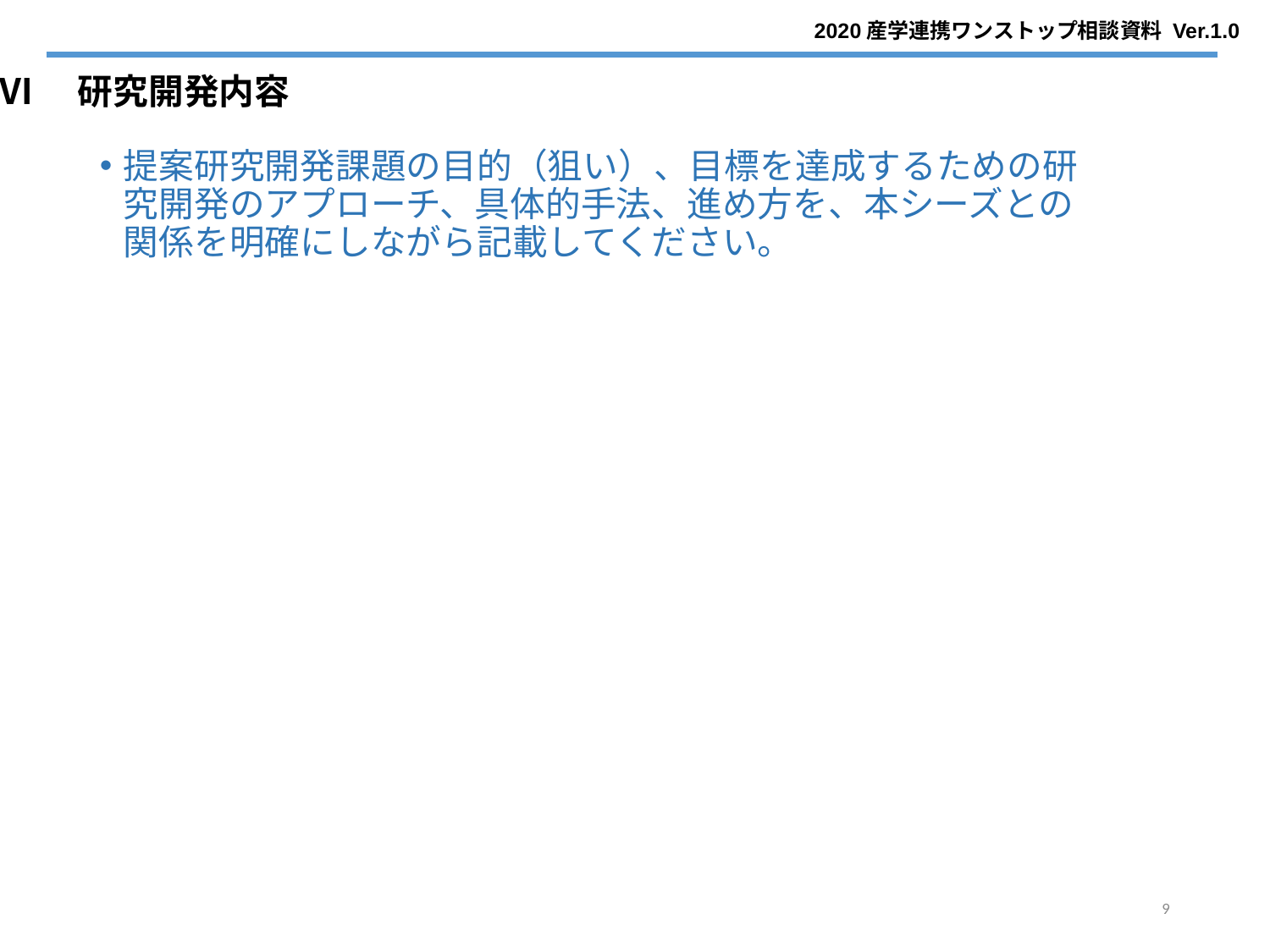

Ⅵ　研究開発内容
提案研究開発課題の目的（狙い）、目標を達成するための研究開発のアプローチ、具体的手法、進め方を、本シーズとの関係を明確にしながら記載してください。
9